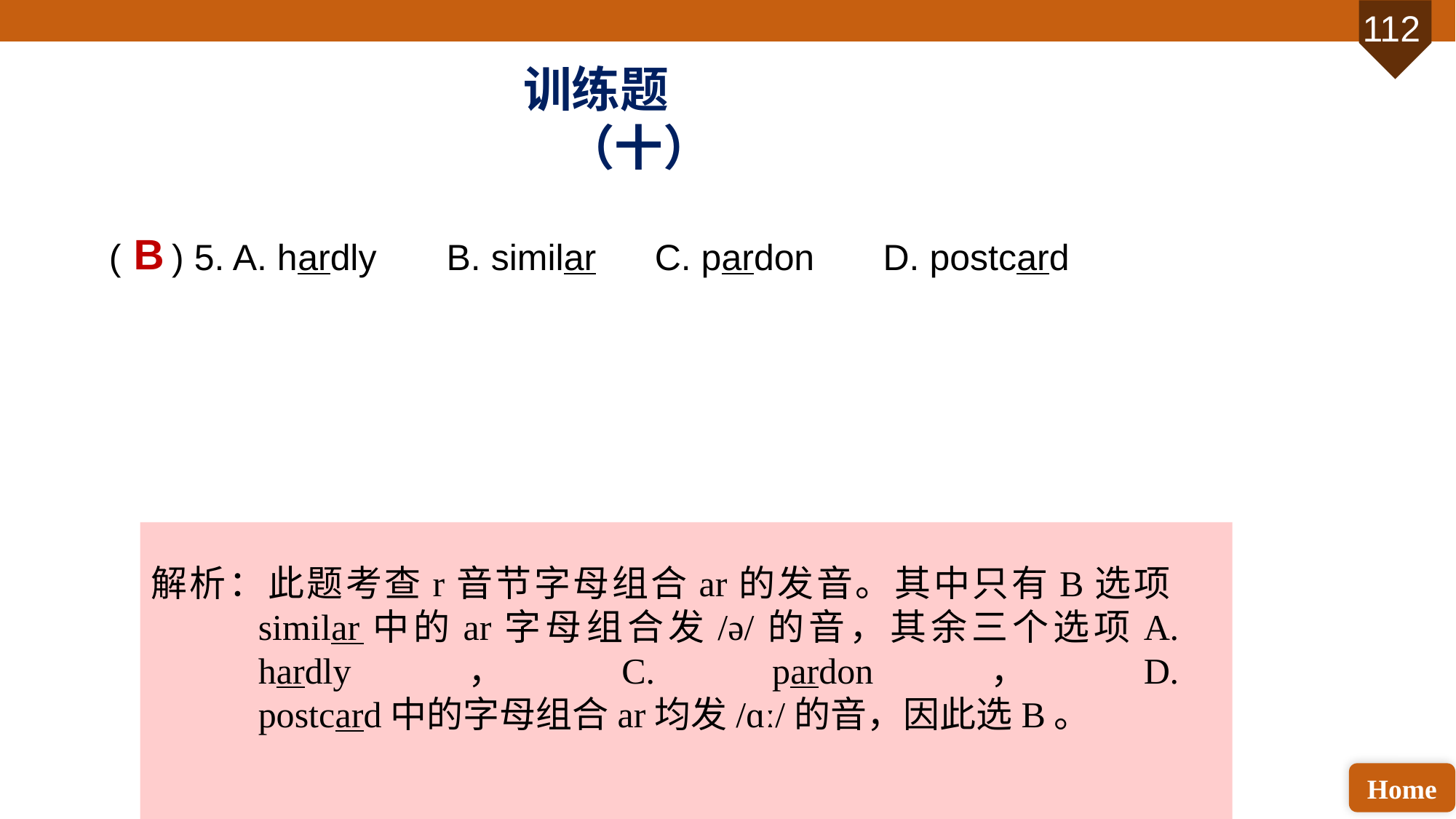

训练题（十）
(     ) 5. A. hardly	 B. similar 	C. pardon	 D. postcard
B

解析：此题考查r音节字母组合ar的发音。其中只有B选项similar中的ar字母组合发/ə/的音，其余三个选项A. hardly，C. pardon，D. postcard中的字母组合ar均发/ɑː/的音，因此选B。